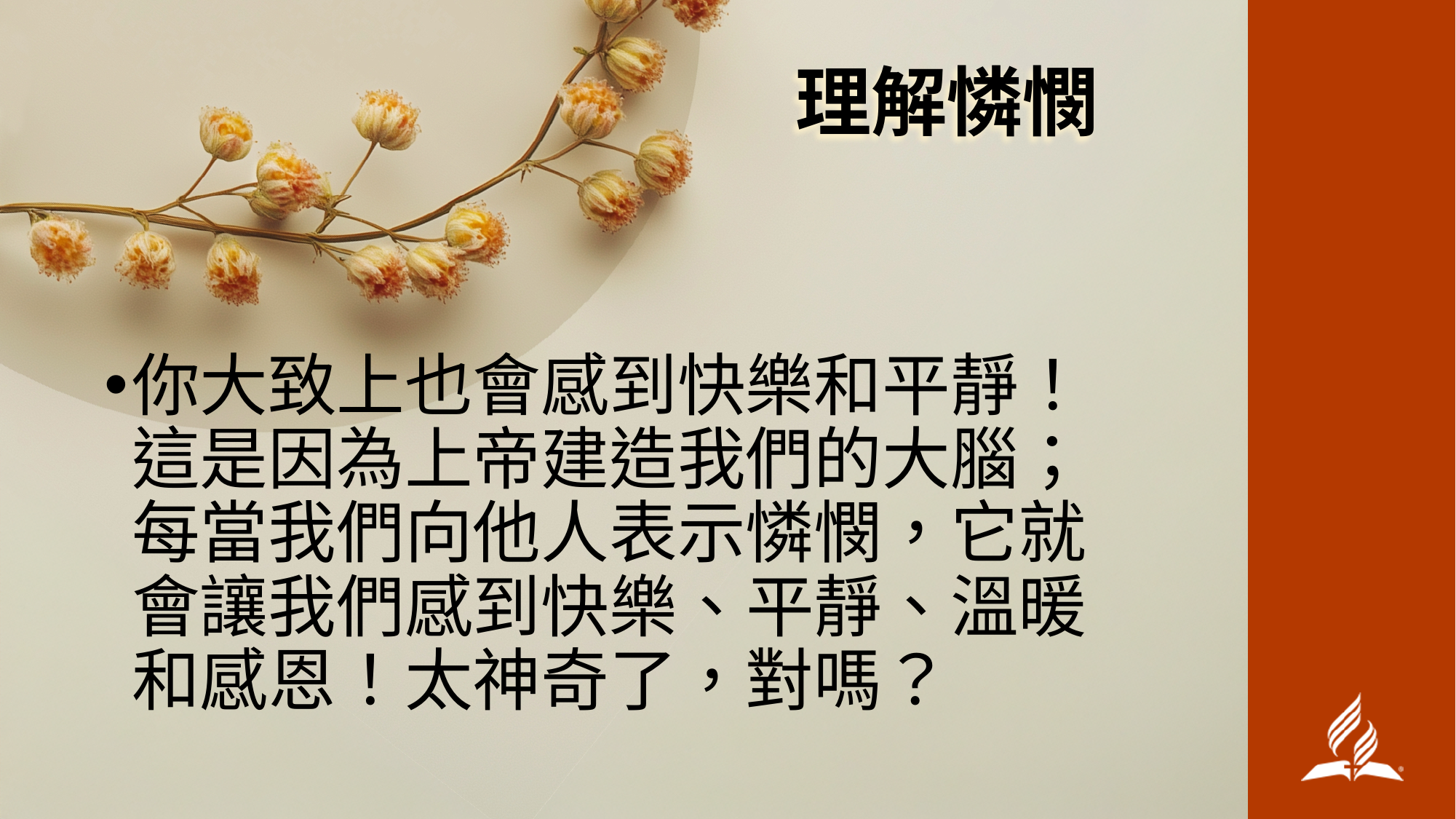

#
理解憐憫
你大致上也會感到快樂和平靜！這是因為上帝建造我們的大腦；每當我們向他人表示憐憫，它就會讓我們感到快樂、平靜、溫暖和感恩！太神奇了，對嗎？